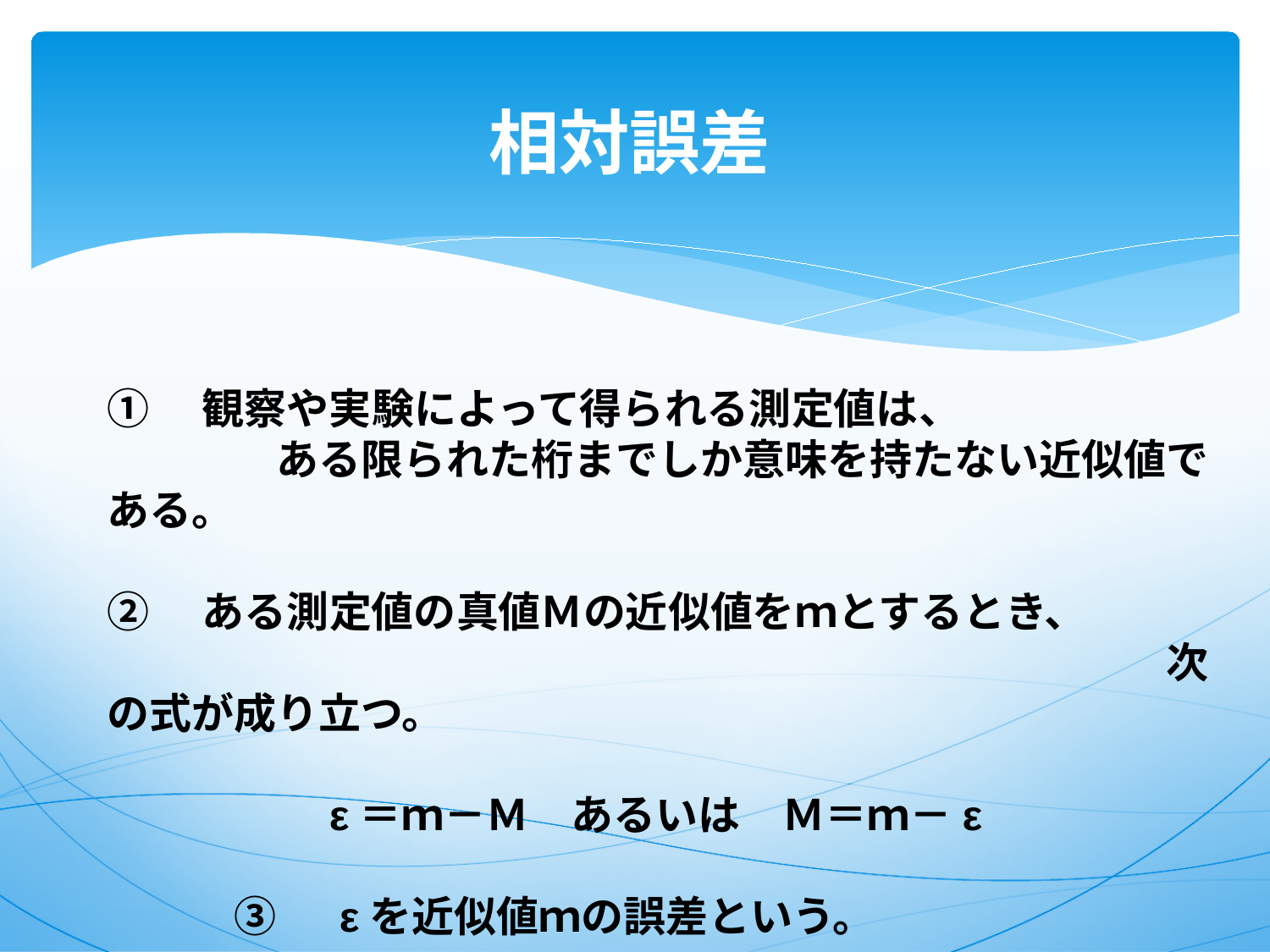

# 相対誤差
①　観察や実験によって得られる測定値は、
　　　　ある限られた桁までしか意味を持たない近似値である。

②　ある測定値の真値Ｍの近似値をｍとするとき、
　　　　　　　　　　　　　　　　　　　　　　　　　次の式が成り立つ。

　　ε＝ｍ－Ｍ　あるいは　Ｍ＝ｍ－ε

③　εを近似値ｍの誤差という。